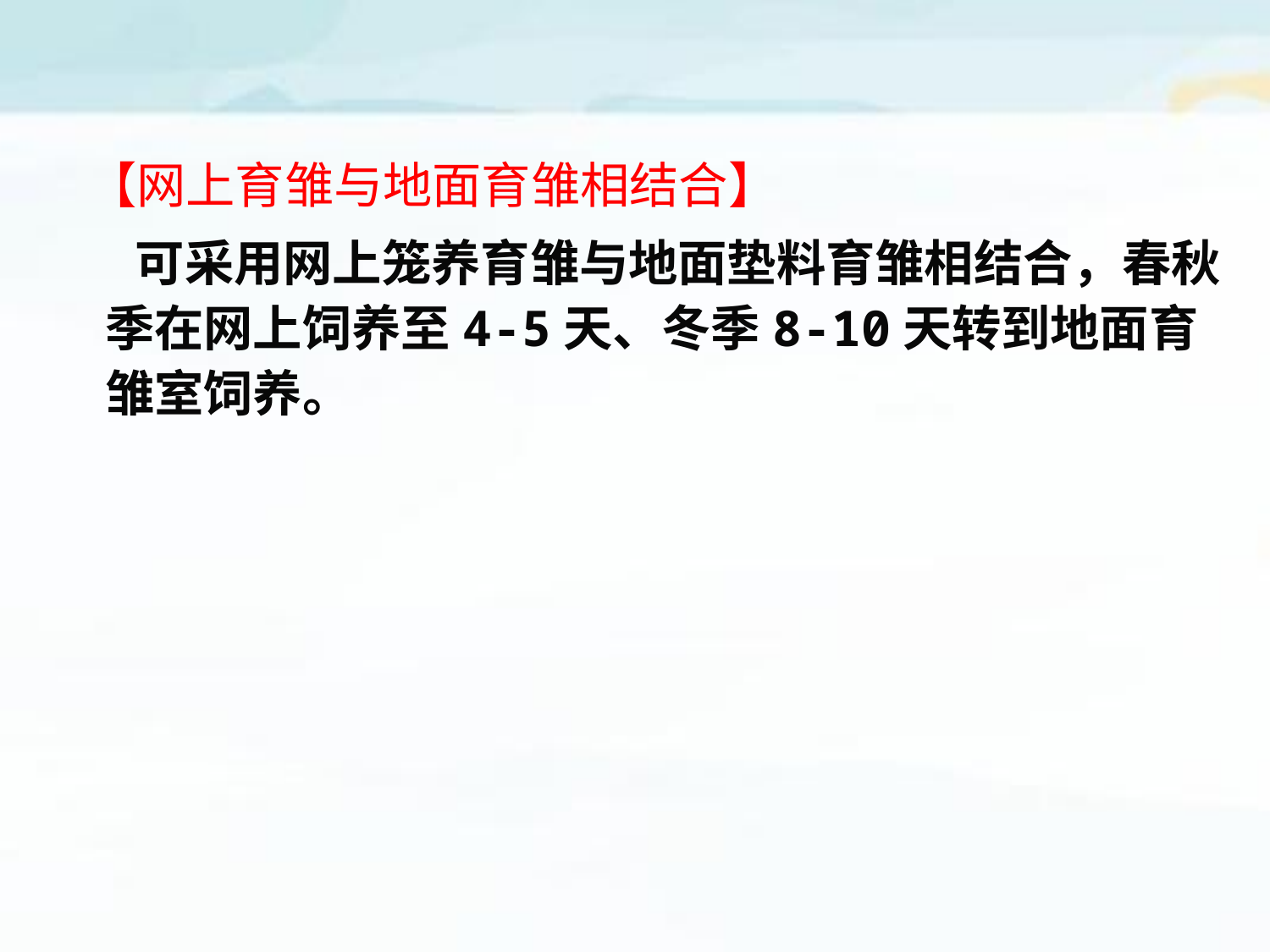

【网上育雏与地面育雏相结合】
      可采用网上笼养育雏与地面垫料育雏相结合，春秋季在网上饲养至4-5天、冬季8-10天转到地面育雏室饲养。